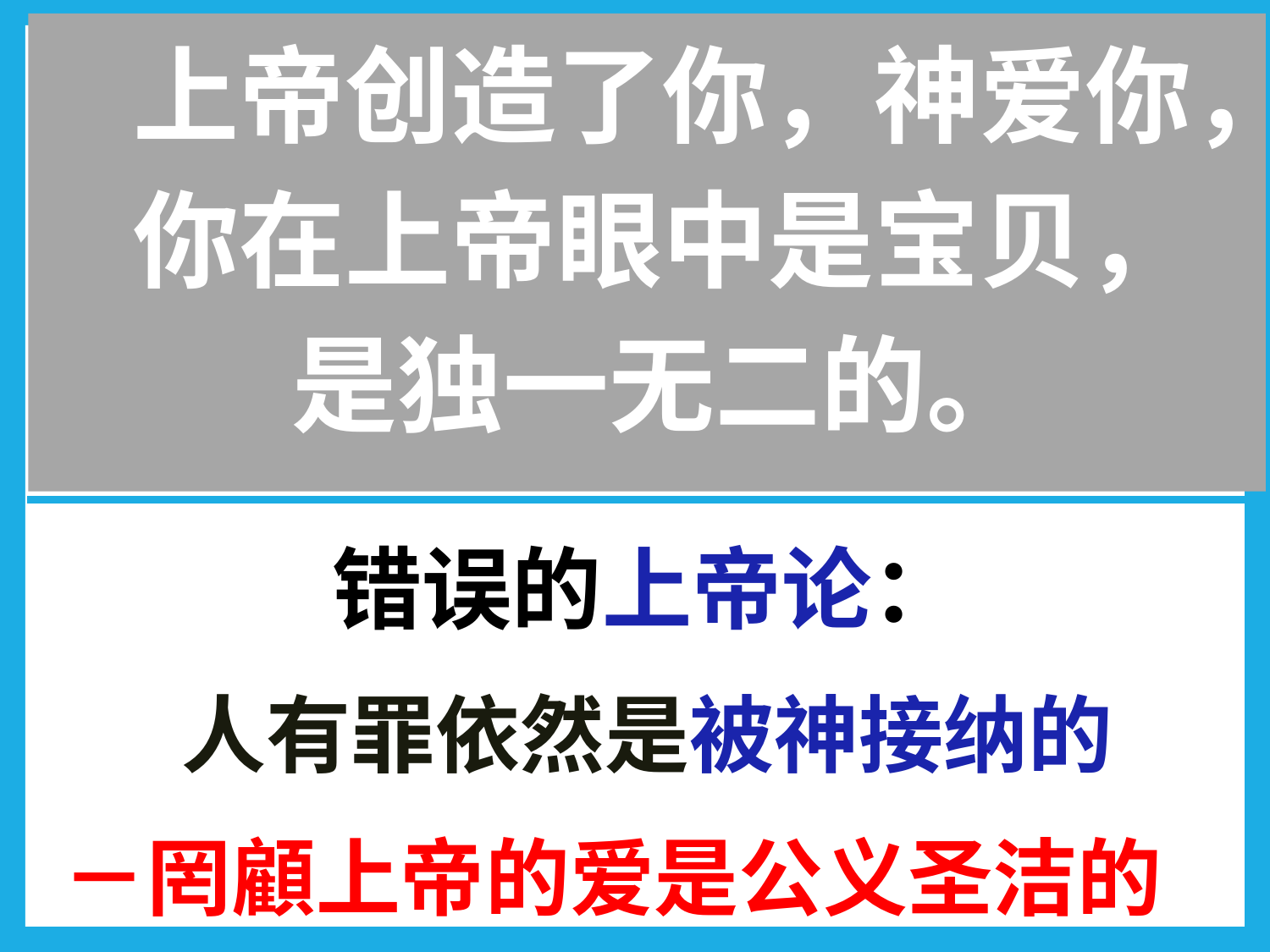

上帝创造了你，神爱你，
你在上帝眼中是宝贝，
是独一无二的。

错误的上帝论：
人有罪依然是被神接纳的
－罔顧上帝的爱是公义圣洁的